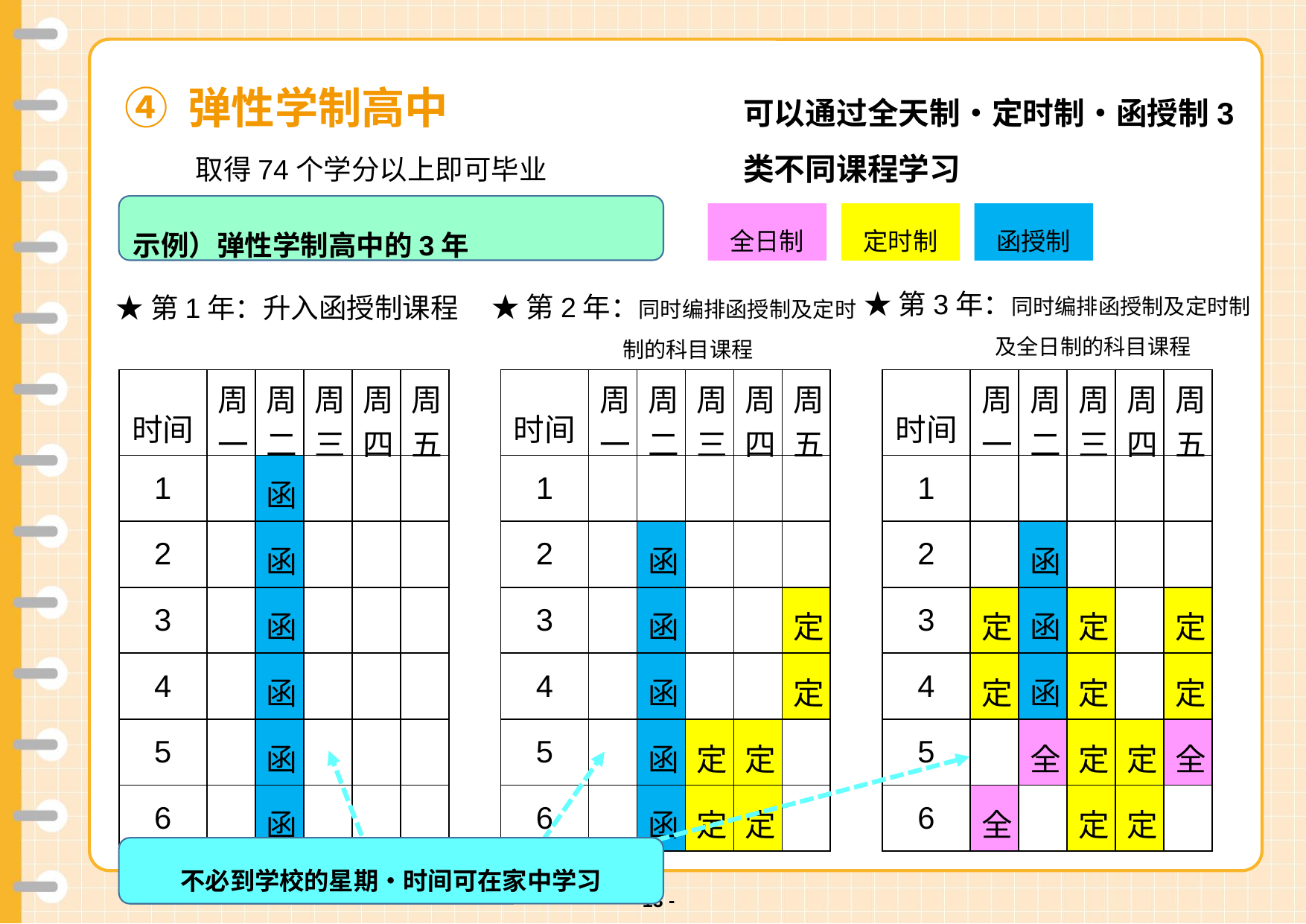

v
可以通过全天制・定时制・函授制3类不同课程学习
④ 弹性学制高中
取得74个学分以上即可毕业
示例）弹性学制高中的3年
全日制
定时制
函授制
★第3年：同时编排函授制及定时制及全日制的科目课程
★第2年：同时编排函授制及定时制的科目课程
★第1年：升入函授制课程
| 时间 | 周一 | 周二 | 周三 | 周四 | 周五 |
| --- | --- | --- | --- | --- | --- |
| 1 |  | 函 |  |  |  |
| 2 |  | 函 |  |  |  |
| 3 |  | 函 |  |  |  |
| 4 |  | 函 |  |  |  |
| 5 |  | 函 |  |  |  |
| 6 |  | 函 |  |  |  |
| 时间 | 周一 | 周二 | 周三 | 周四 | 周五 |
| --- | --- | --- | --- | --- | --- |
| 1 |  |  |  |  |  |
| 2 |  | 函 |  |  |  |
| 3 |  | 函 |  |  | 定 |
| 4 |  | 函 |  |  | 定 |
| 5 |  | 函 | 定 | 定 |  |
| 6 |  | 函 | 定 | 定 |  |
| 时间 | 周一 | 周二 | 周三 | 周四 | 周五 |
| --- | --- | --- | --- | --- | --- |
| 1 |  |  |  |  |  |
| 2 |  | 函 |  |  |  |
| 3 | 定 | 函 | 定 |  | 定 |
| 4 | 定 | 函 | 定 |  | 定 |
| 5 |  | 全 | 定 | 定 | 全 |
| 6 | 全 |  | 定 | 定 |  |
不必到学校的星期・时间可在家中学习
- 13 -